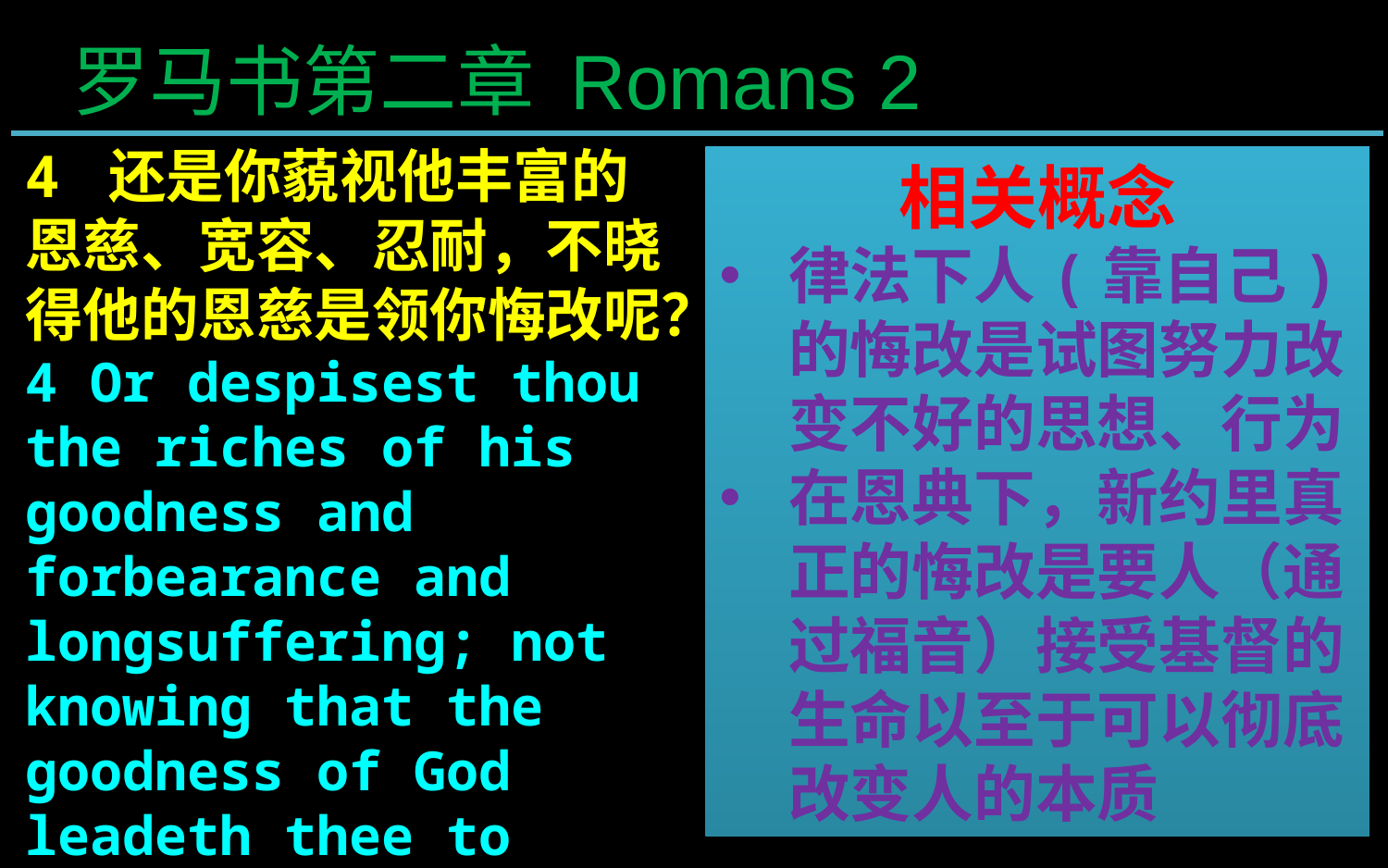

罗马书第二章 Romans 2
4 还是你藐视他丰富的恩慈、宽容、忍耐，不晓得他的恩慈是领你悔改呢？
4 Or despisest thou the riches of his goodness and forbearance and longsuffering; not knowing that the goodness of God leadeth thee to repentance?
相关概念
律法下人(靠自己)的悔改是试图努力改变不好的思想、行为
在恩典下，新约里真正的悔改是要人（通过福音）接受基督的生命以至于可以彻底改变人的本质